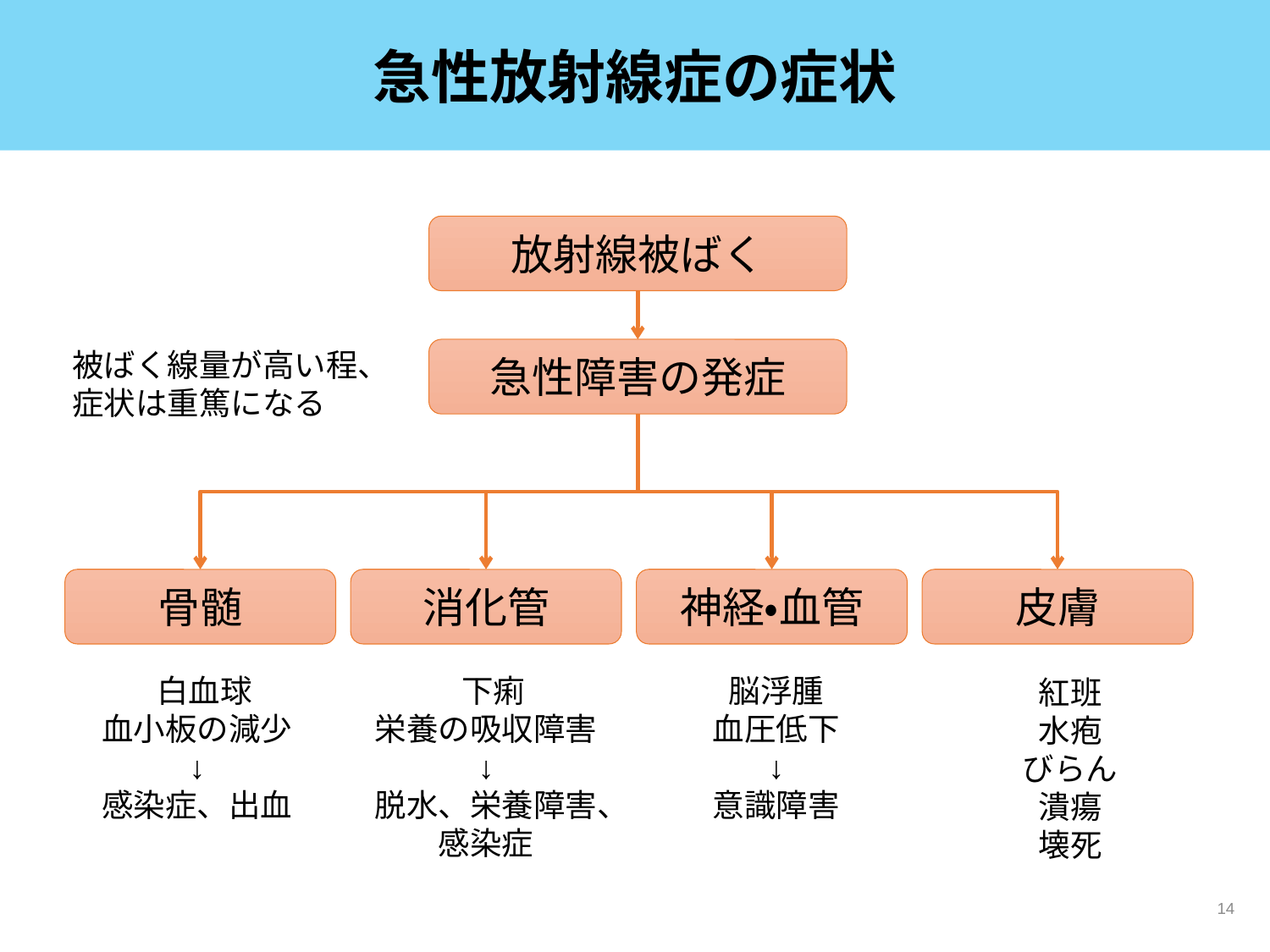

# 急性放射線症の症状
放射線被ばく
被ばく線量が高い程、症状は重篤になる
急性障害の発症
骨髄
消化管
神経・血管
皮膚
 白血球
血小板の減少
↓
感染症、出血
 下痢
栄養の吸収障害
↓
脱水、栄養障害、感染症
脳浮腫
血圧低下
↓
意識障害
紅班
水疱
びらん
潰瘍
壊死
14